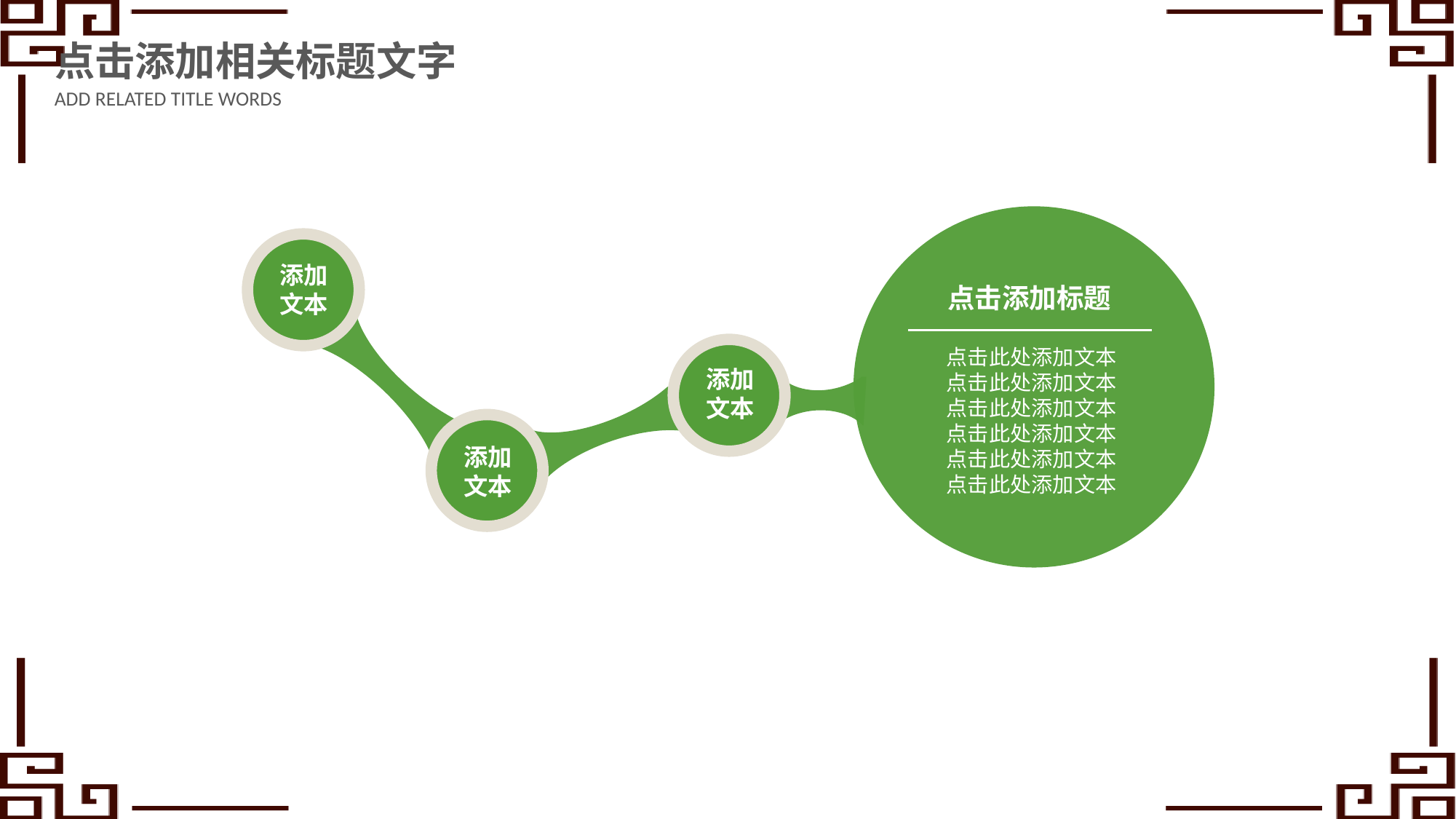

点击添加相关标题文字
ADD RELATED TITLE WORDS

添加文本
点击添加标题
点击此处添加文本点击此处添加文本
点击此处添加文本点击此处添加文本
点击此处添加文本点击此处添加文本

添加文本

添加文本